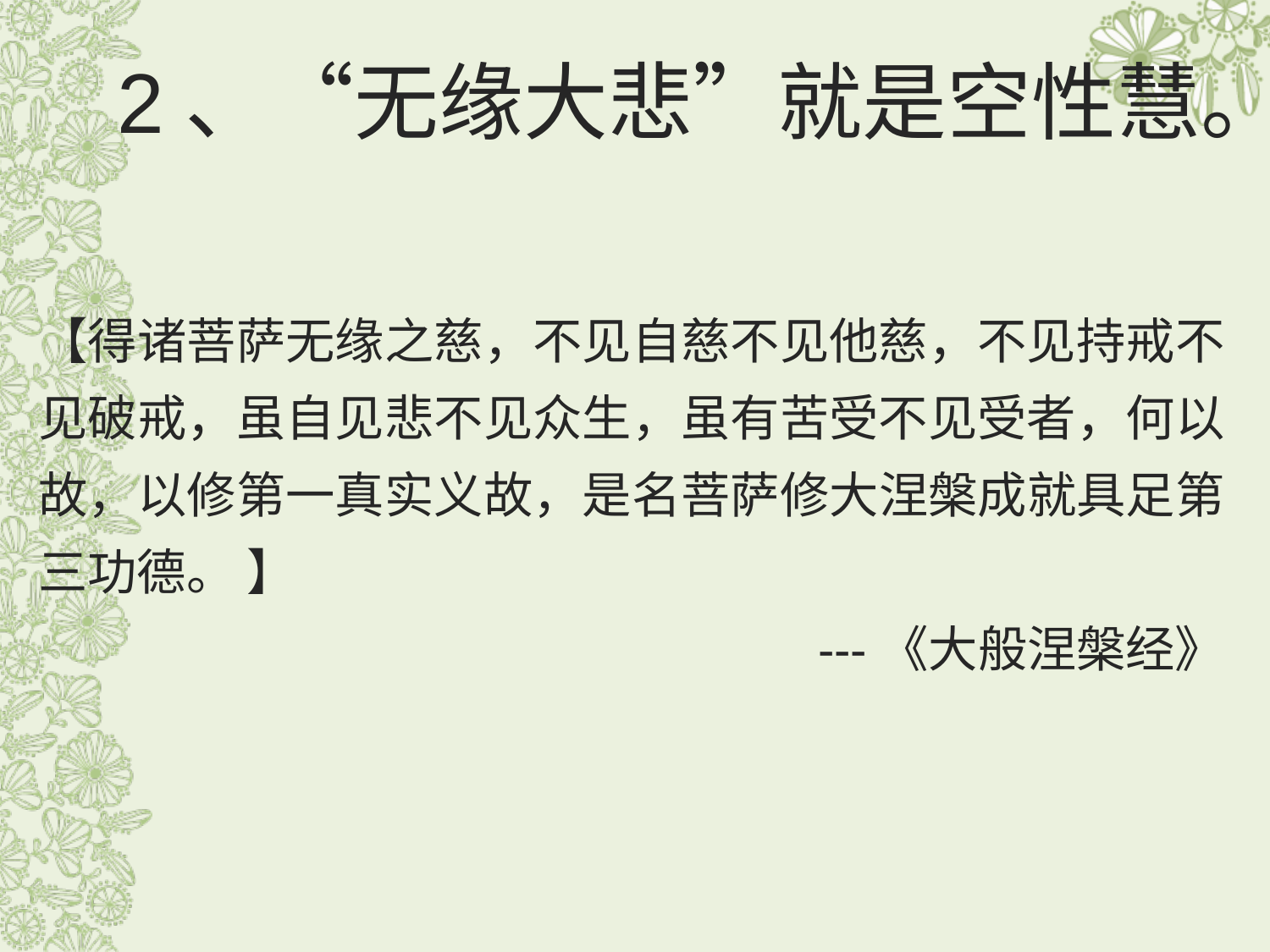

# 2、“无缘大悲”就是空性慧。
【得诸菩萨无缘之慈，不见自慈不见他慈，不见持戒不见破戒，虽自见悲不见众生，虽有苦受不见受者，何以故，以修第一真实义故，是名菩萨修大涅槃成就具足第三功德。 】
---《大般涅槃经》